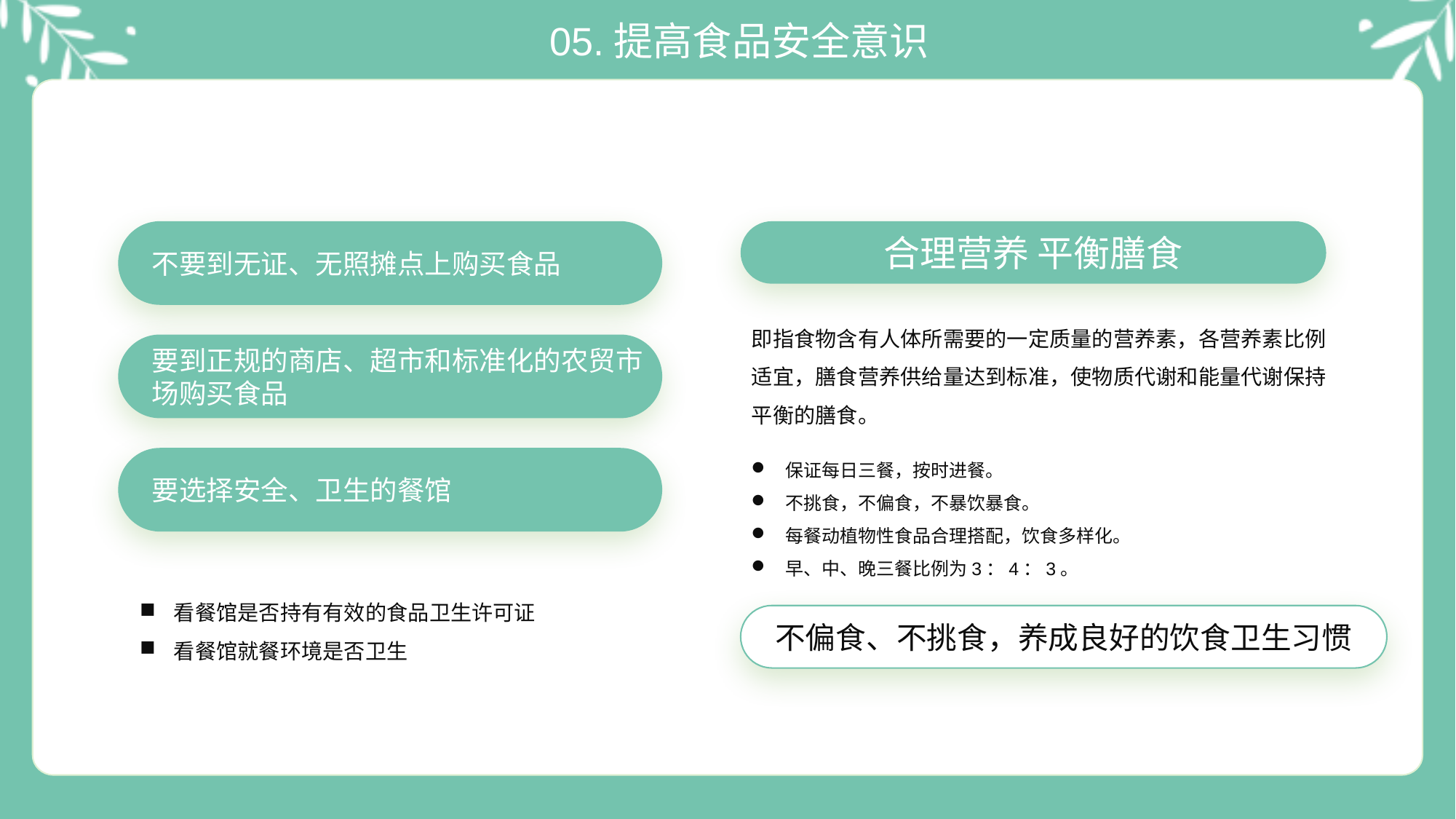

05.提高食品安全意识
不要到无证、无照摊点上购买食品
合理营养 平衡膳食
即指食物含有人体所需要的一定质量的营养素，各营养素比例适宜，膳食营养供给量达到标准，使物质代谢和能量代谢保持平衡的膳食。
要到正规的商店、超市和标准化的农贸市场购买食品
保证每日三餐，按时进餐。
不挑食，不偏食，不暴饮暴食。
每餐动植物性食品合理搭配，饮食多样化。
早、中、晚三餐比例为3：4：3。
要选择安全、卫生的餐馆
看餐馆是否持有有效的食品卫生许可证
看餐馆就餐环境是否卫生
不偏食、不挑食，养成良好的饮食卫生习惯